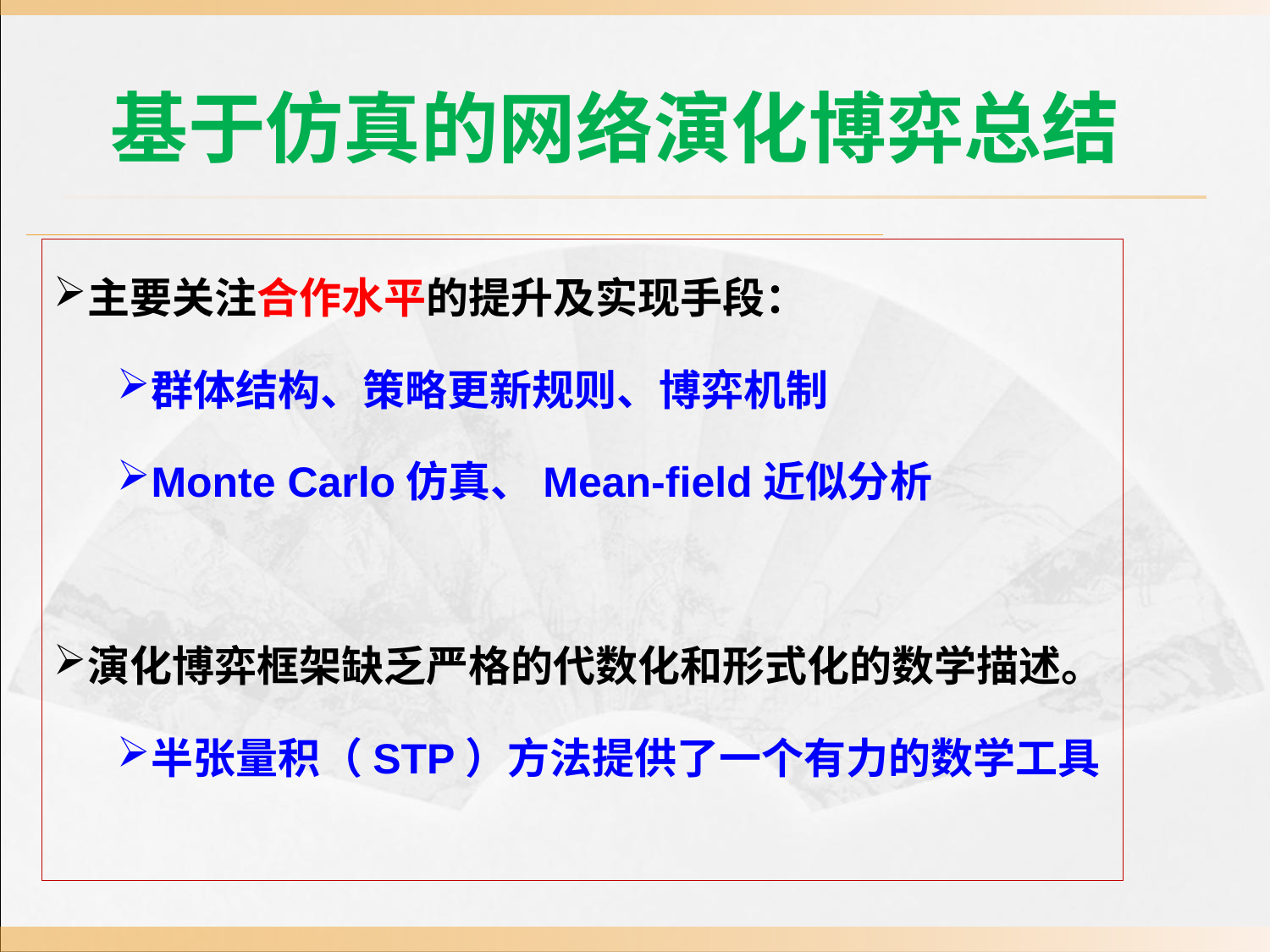

# 基于仿真的网络演化博弈总结
主要关注合作水平的提升及实现手段：
群体结构、策略更新规则、博弈机制
Monte Carlo仿真、Mean-field近似分析

演化博弈框架缺乏严格的代数化和形式化的数学描述。
半张量积（STP）方法提供了一个有力的数学工具